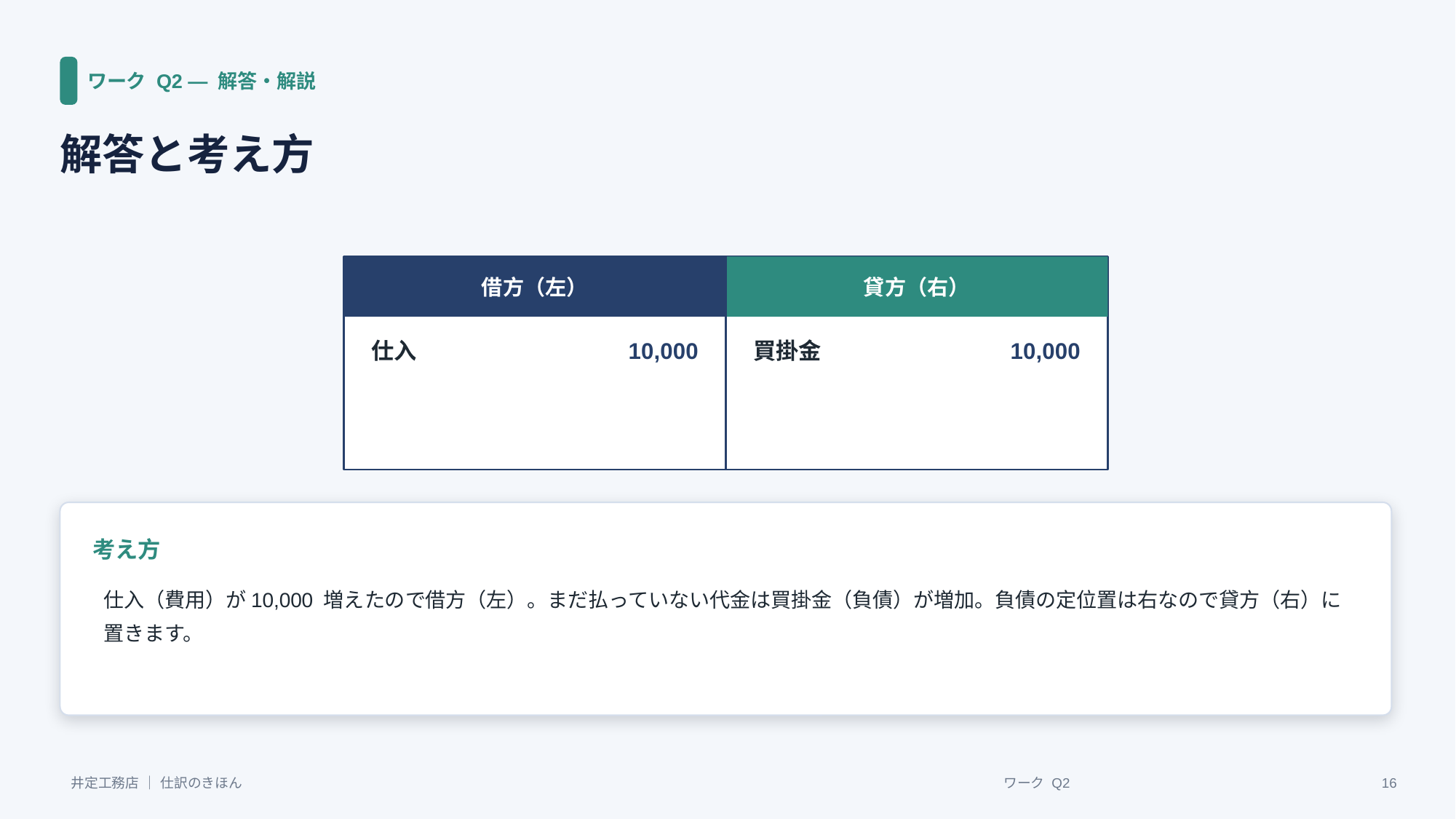

ワーク Q2 ― 解答・解説
解答と考え方

借方（左）

貸方（右）
仕入
10,000
買掛金
10,000

考え方
仕入（費用）が10,000 増えたので借方（左）。まだ払っていない代金は買掛金（負債）が増加。負債の定位置は右なので貸方（右）に置きます。
井定工務店 ｜ 仕訳のきほん
ワーク Q2
16